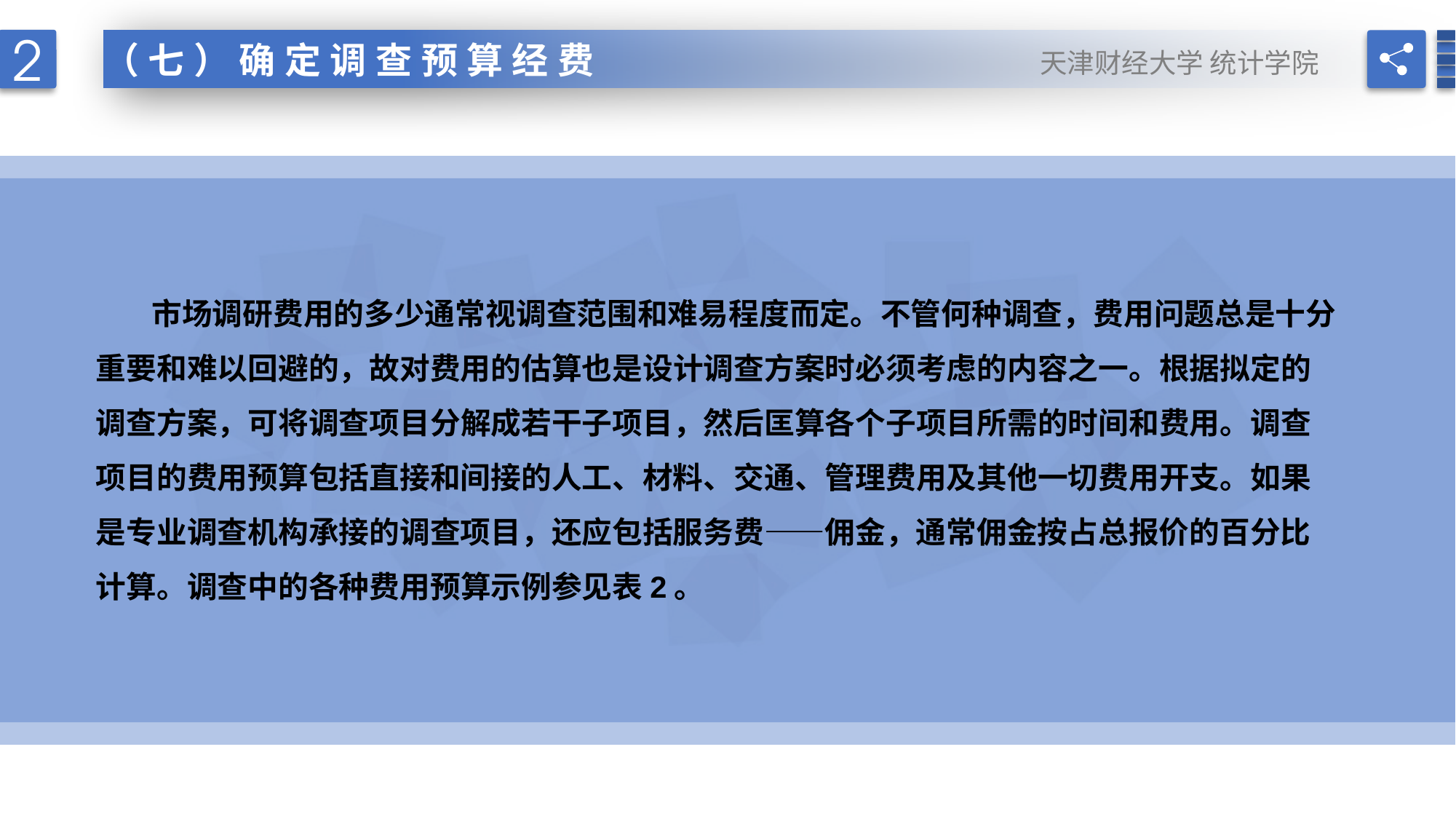

2

天津财经大学 统计学院

（七）确定调查预算经费

       市场调研费用的多少通常视调查范围和难易程度而定。不管何种调查，费用问题总是十分重要和难以回避的，故对费用的估算也是设计调查方案时必须考虑的内容之一。根据拟定的调查方案，可将调查项目分解成若干子项目，然后匡算各个子项目所需的时间和费用。调查项目的费用预算包括直接和间接的人工、材料、交通、管理费用及其他一切费用开支。如果是专业调查机构承接的调查项目，还应包括服务费——佣金，通常佣金按占总报价的百分比计算。调查中的各种费用预算示例参见表2。